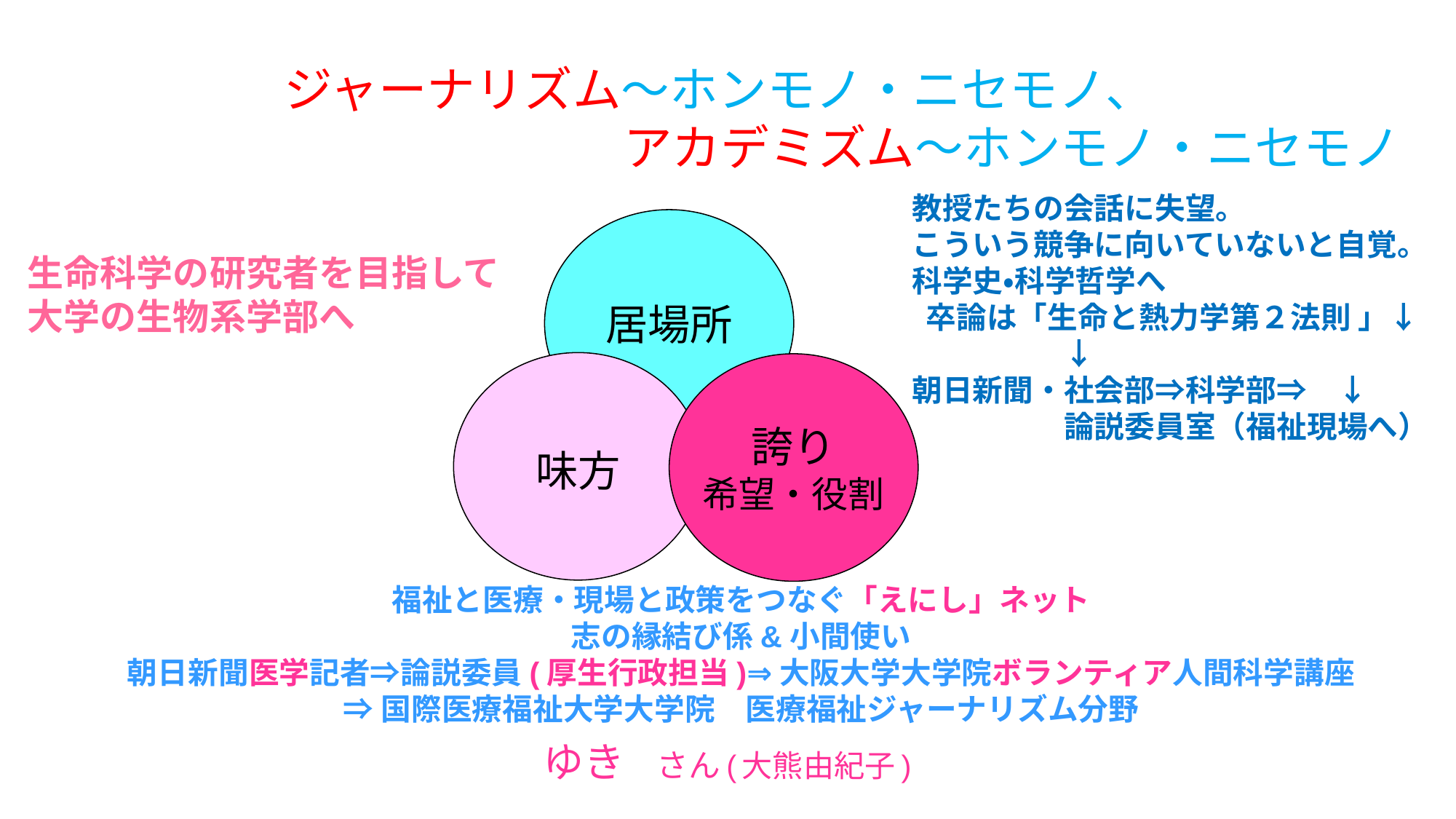

ジャーナリズム～ホンモノ・ニセモノ、
　　　　　　　アカデミズム～ホンモノ・ニセモノ

教授たちの会話に失望。
こういう競争に向いていないと自覚。
科学史・科学哲学へ
 卒論は「生命と熱力学第２法則 」↓
　　　　　↓
朝日新聞・社会部⇒科学部⇒　↓
　　　　　論説委員室（福祉現場へ）
居場所
生命科学の研究者を目指して
大学の生物系学部へ

味方
誇り
希望・役割

福祉と医療・現場と政策をつなぐ「えにし」ネット
志の縁結び係&小間使い
朝日新聞医学記者⇒論説委員(厚生行政担当)⇒大阪大学大学院ボランティア人間科学講座
⇒国際医療福祉大学大学院　医療福祉ジャーナリズム分野
# ゆき　さん(大熊由紀子)